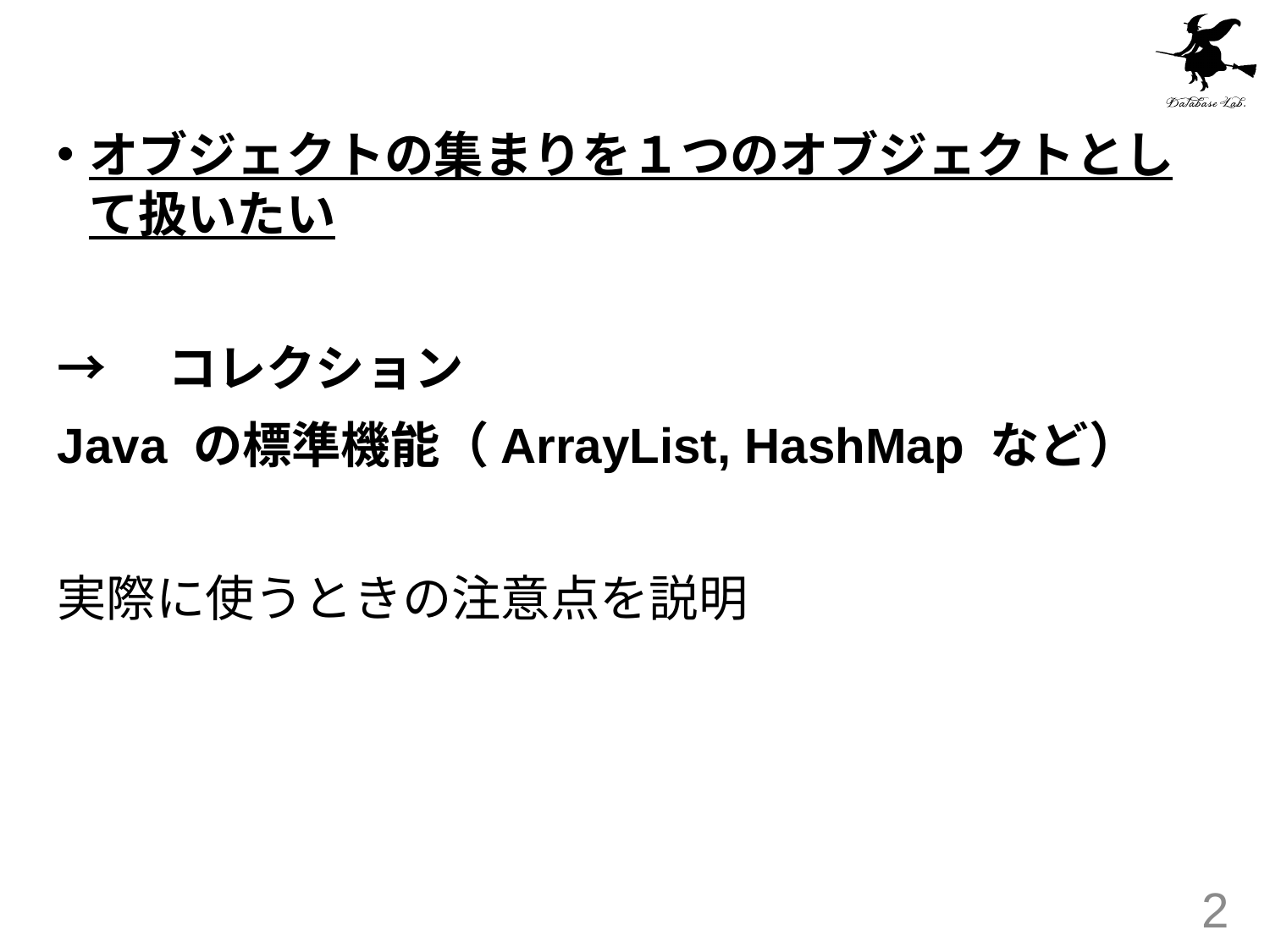

オブジェクトの集まりを１つのオブジェクトとして扱いたい

→　コレクション
Java の標準機能（ArrayList, HashMap など）

実際に使うときの注意点を説明

2